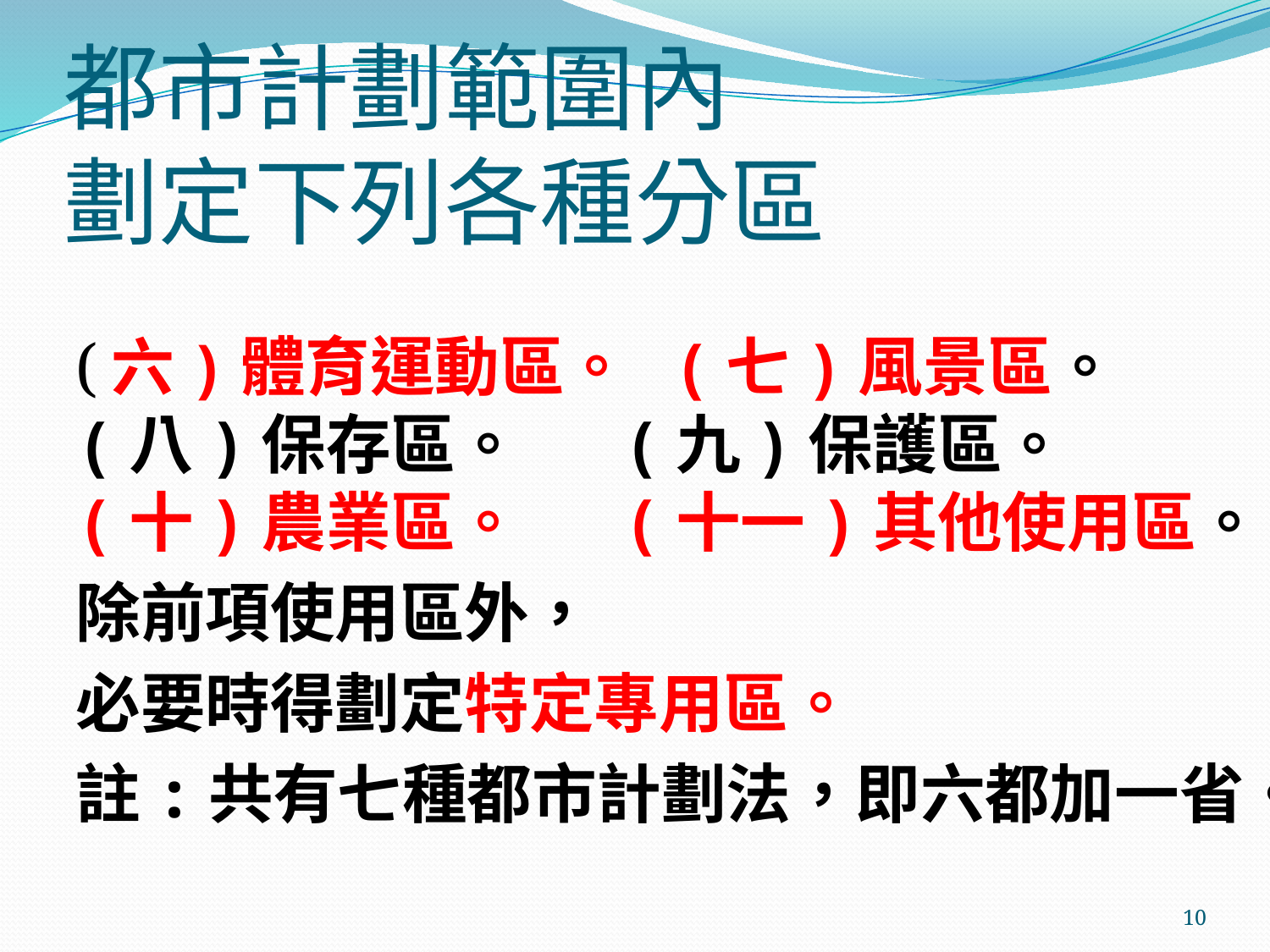

# 都市計劃範圍內 劃定下列各種分區
(六)體育運動區。  (七)風景區。
(八)保存區。      (九)保護區。
(十)農業區。      (十一)其他使用區。
除前項使用區外，
必要時得劃定特定專用區。
註:共有七種都市計劃法，即六都加一省。
10